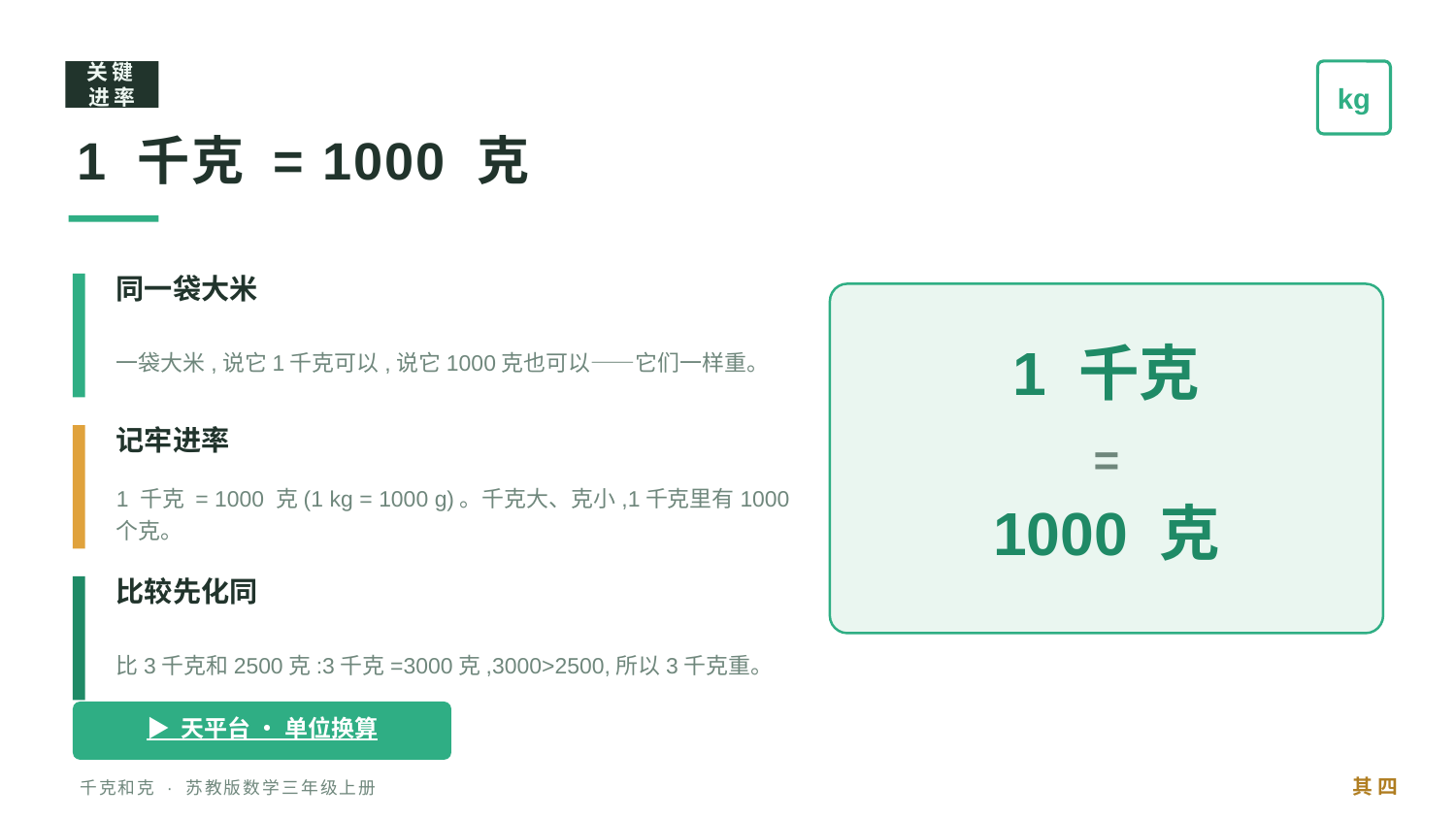

关键进率
kg

1 千克 = 1000 克

同一袋大米

一袋大米,说它1千克可以,说它1000克也可以——它们一样重。
1 千克
记牢进率

=
1 千克 = 1000 克(1 kg = 1000 g)。千克大、克小,1千克里有1000个克。
1000 克
比较先化同

比3千克和2500克:3千克=3000克,3000>2500,所以3千克重。
▶  天平台 · 单位换算

其 四
千克和克 · 苏教版数学三年级上册